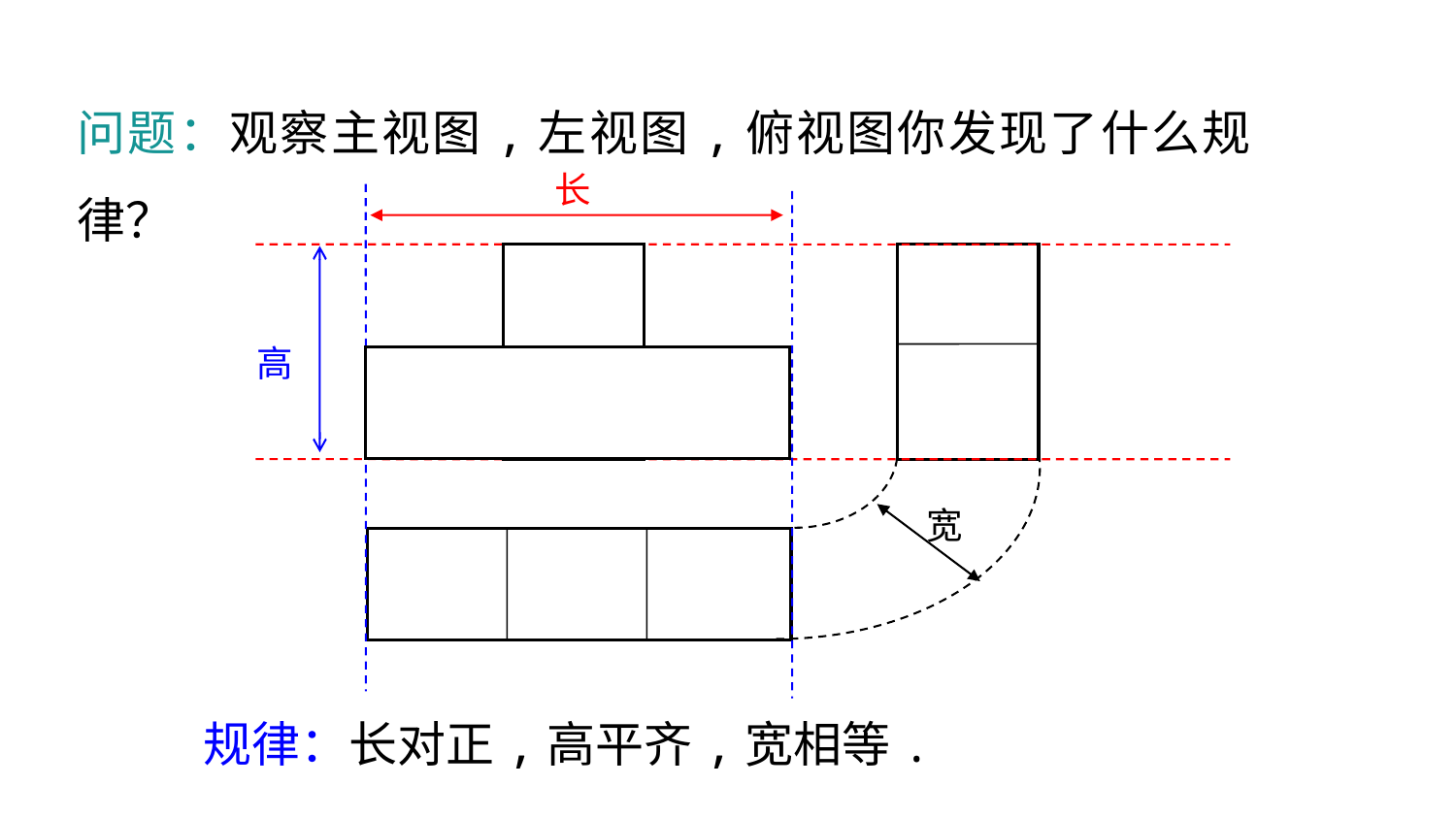

问题：观察主视图,左视图,俯视图你发现了什么规律？
长

高

宽

规律：长对正,高平齐,宽相等.